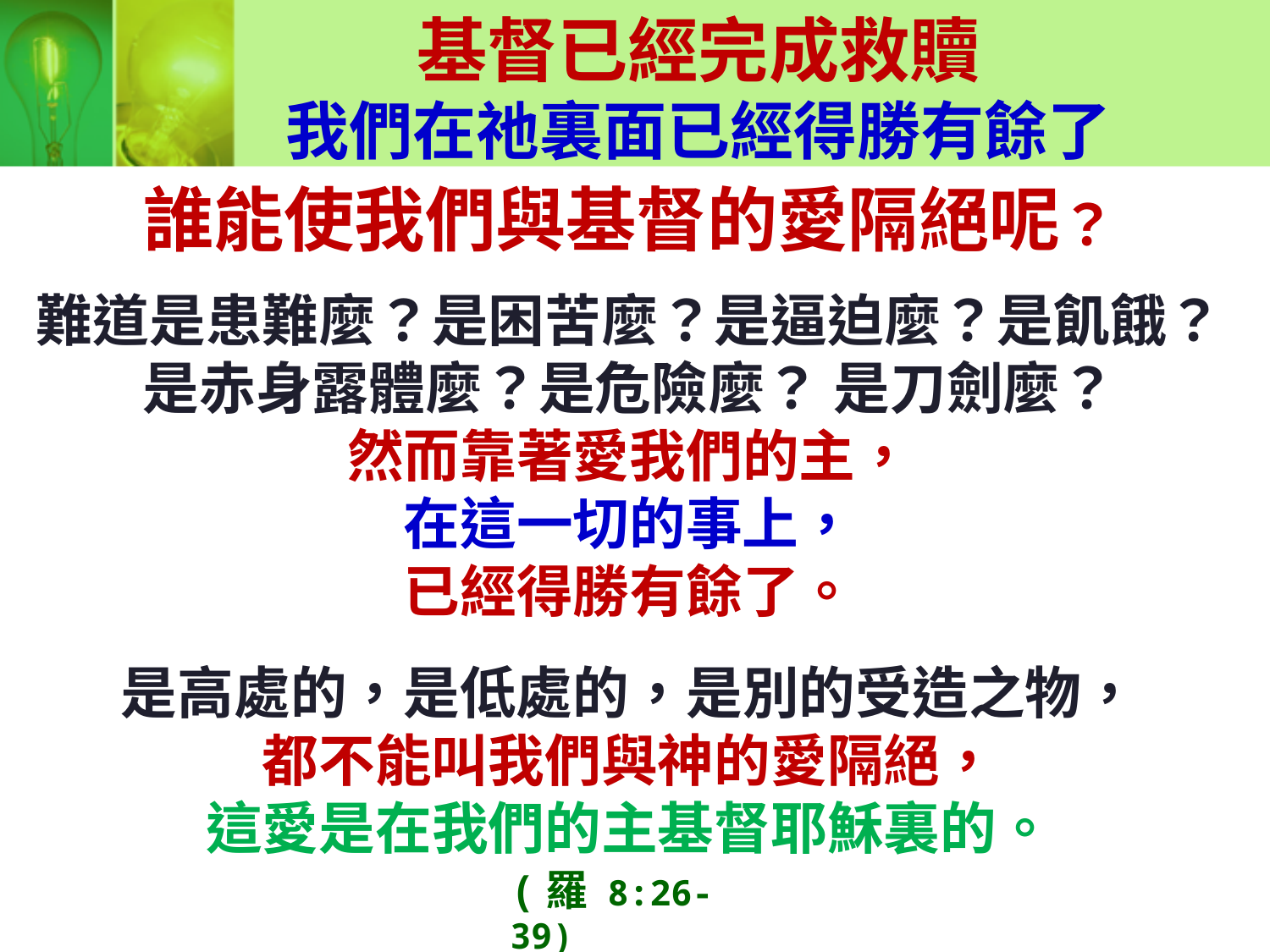

基督已經完成救贖
我們在祂裏面已經得勝有餘了
誰能使我們與基督的愛隔絕呢？

難道是患難麼？是困苦麼？是逼迫麼？是飢餓？是赤身露體麼？是危險麼？ 是刀劍麼？
然而靠著愛我們的主，
在這一切的事上，
已經得勝有餘了。

是高處的，是低處的，是別的受造之物，
都不能叫我們與神的愛隔絕，
這愛是在我們的主基督耶穌裏的。
(羅 8:26-39)